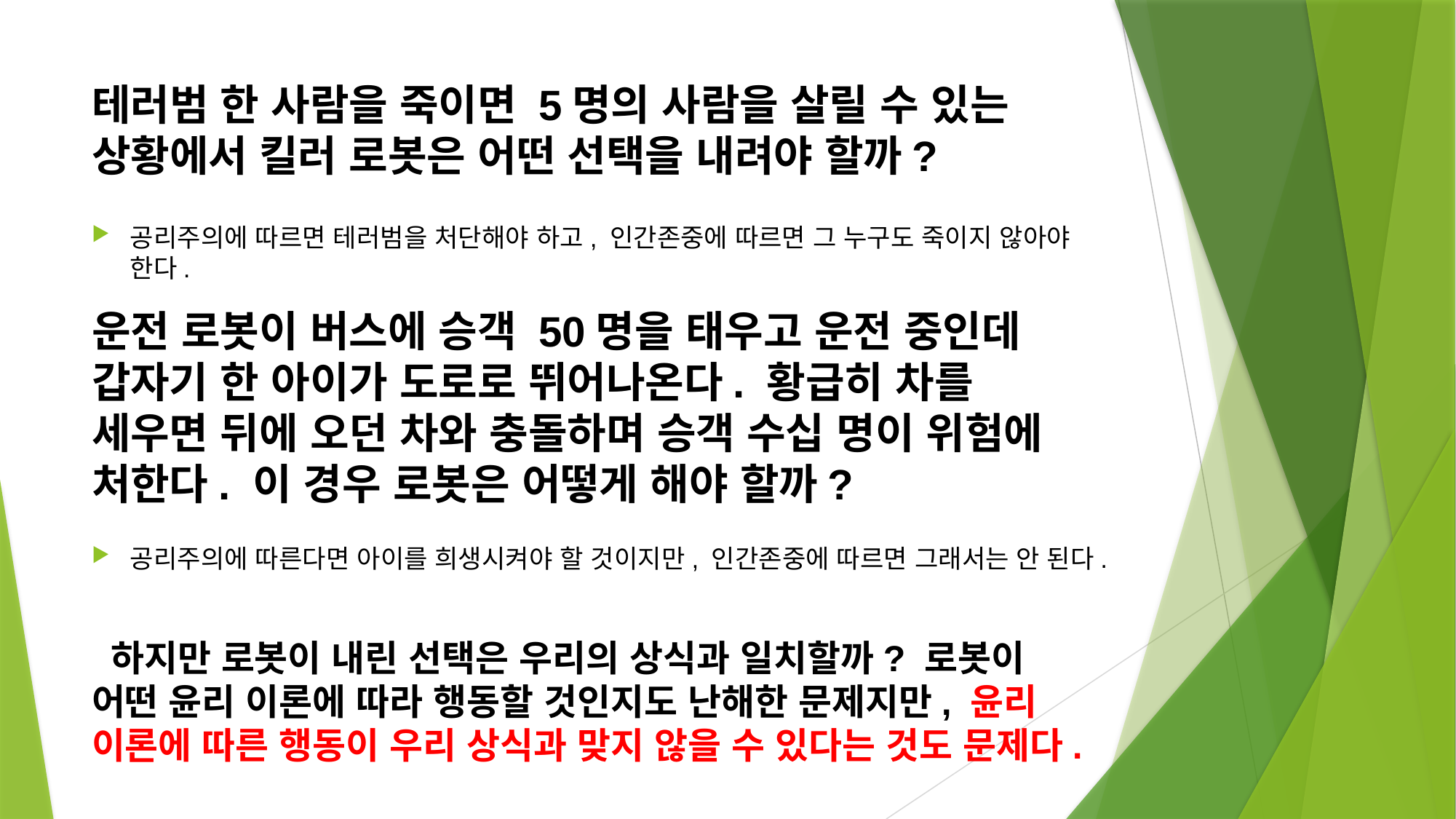

# 테러범 한 사람을 죽이면 5명의 사람을 살릴 수 있는 상황에서 킬러 로봇은 어떤 선택을 내려야 할까?
공리주의에 따르면 테러범을 처단해야 하고, 인간존중에 따르면 그 누구도 죽이지 않아야 한다.
운전 로봇이 버스에 승객 50명을 태우고 운전 중인데 갑자기 한 아이가 도로로 뛰어나온다. 황급히 차를 세우면 뒤에 오던 차와 충돌하며 승객 수십 명이 위험에 처한다. 이 경우 로봇은 어떻게 해야 할까?
공리주의에 따른다면 아이를 희생시켜야 할 것이지만, 인간존중에 따르면 그래서는 안 된다.
 하지만 로봇이 내린 선택은 우리의 상식과 일치할까? 로봇이 어떤 윤리 이론에 따라 행동할 것인지도 난해한 문제지만, 윤리 이론에 따른 행동이 우리 상식과 맞지 않을 수 있다는 것도 문제다.